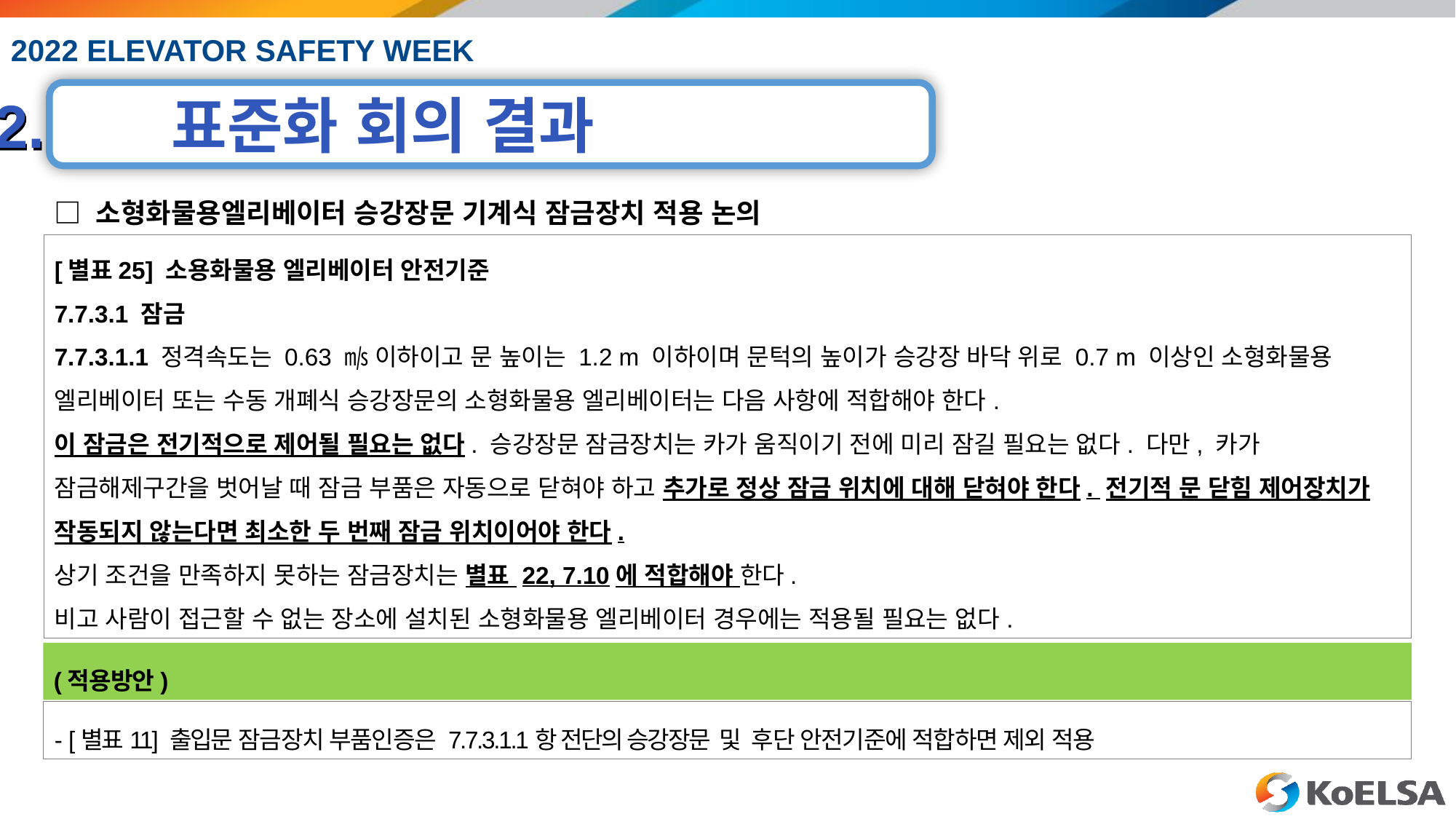

□ 소형화물용엘리베이터 승강장문 기계식 잠금장치 적용 논의
[별표25] 소용화물용 엘리베이터 안전기준
7.7.3.1 잠금
7.7.3.1.1 정격속도는 0.63 ㎧ 이하이고 문 높이는 1.2 m 이하이며 문턱의 높이가 승강장 바닥 위로 0.7 m 이상인 소형화물용 엘리베이터 또는 수동 개폐식 승강장문의 소형화물용 엘리베이터는 다음 사항에 적합해야 한다.
이 잠금은 전기적으로 제어될 필요는 없다. 승강장문 잠금장치는 카가 움직이기 전에 미리 잠길 필요는 없다. 다만, 카가 잠금해제구간을 벗어날 때 잠금 부품은 자동으로 닫혀야 하고 추가로 정상 잠금 위치에 대해 닫혀야 한다. 전기적 문 닫힘 제어장치가 작동되지 않는다면 최소한 두 번째 잠금 위치이어야 한다.
상기 조건을 만족하지 못하는 잠금장치는 별표 22, 7.10에 적합해야 한다.
비고 사람이 접근할 수 없는 장소에 설치된 소형화물용 엘리베이터 경우에는 적용될 필요는 없다.
(적용방안)
- [별표11] 출입문 잠금장치 부품인증은 7.7.3.1.1항 전단의 승강장문  및  후단 안전기준에 적합하면 제외 적용